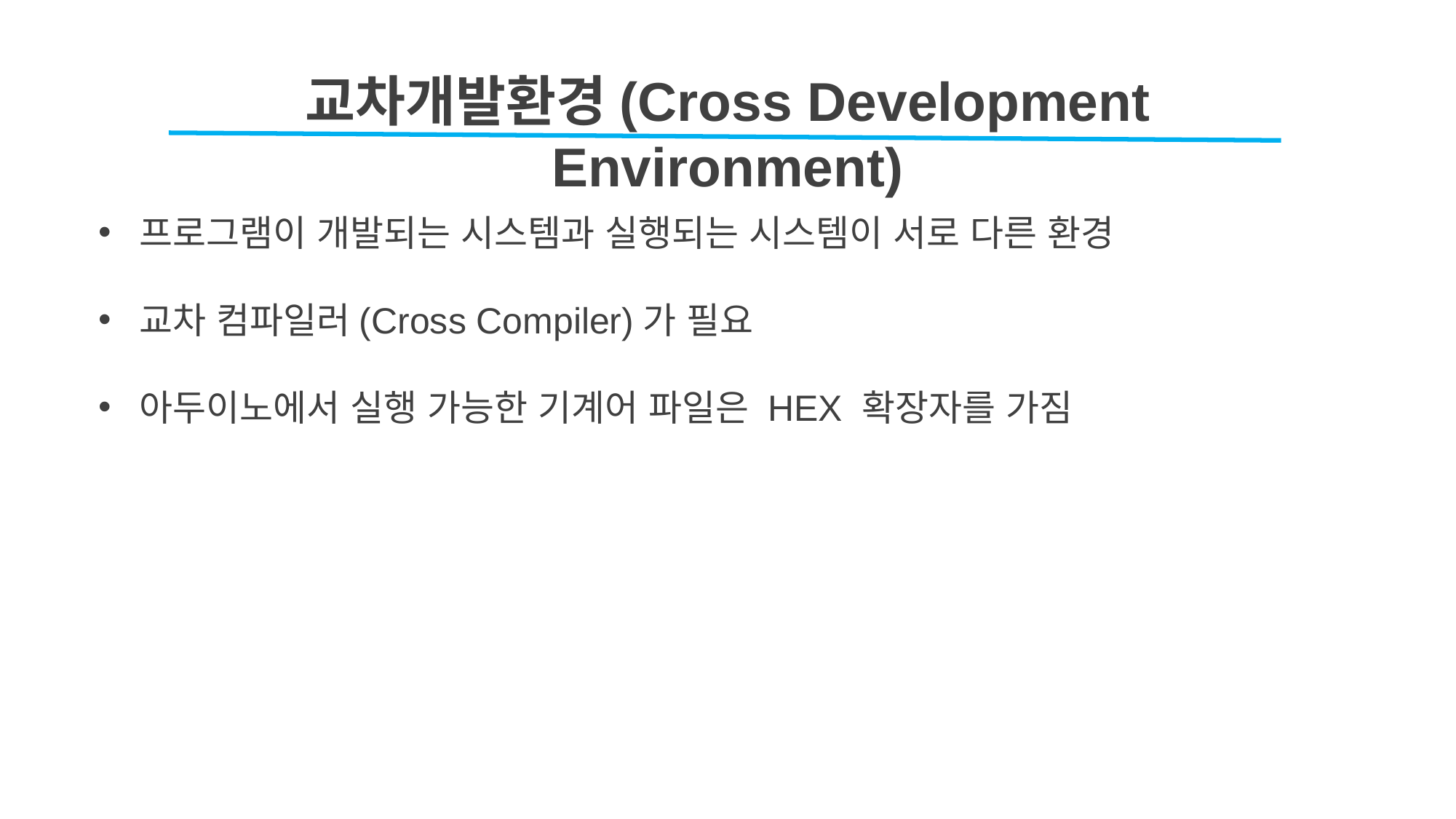

교차개발환경(Cross Development Environment)
프로그램이 개발되는 시스템과 실행되는 시스템이 서로 다른 환경

교차 컴파일러(Cross Compiler)가 필요

아두이노에서 실행 가능한 기계어 파일은 HEX 확장자를 가짐